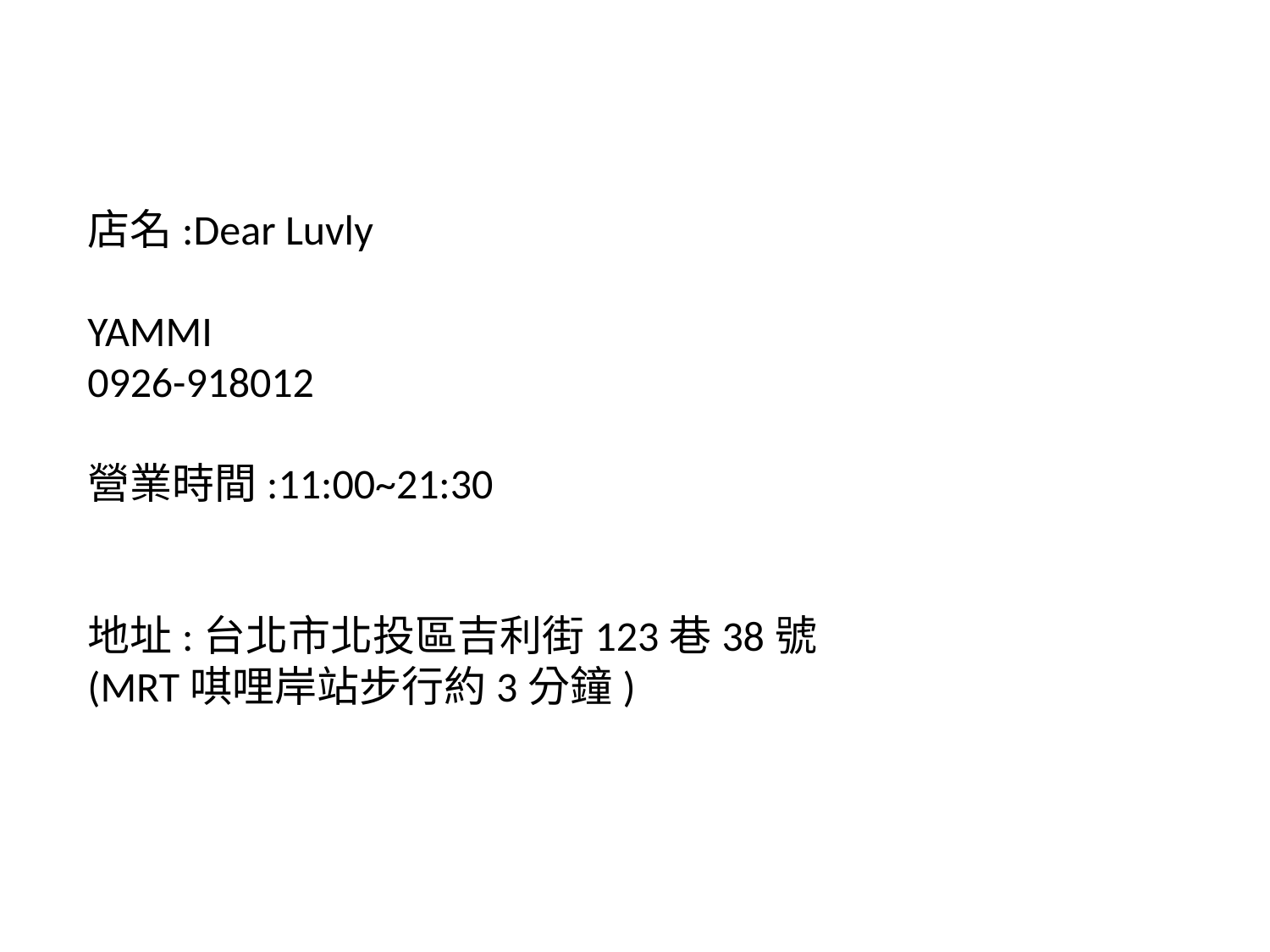

店名:Dear Luvly

YAMMI
0926-918012

營業時間:11:00~21:30

地址:台北市北投區吉利街123巷38號
(MRT唭哩岸站步行約3分鐘)